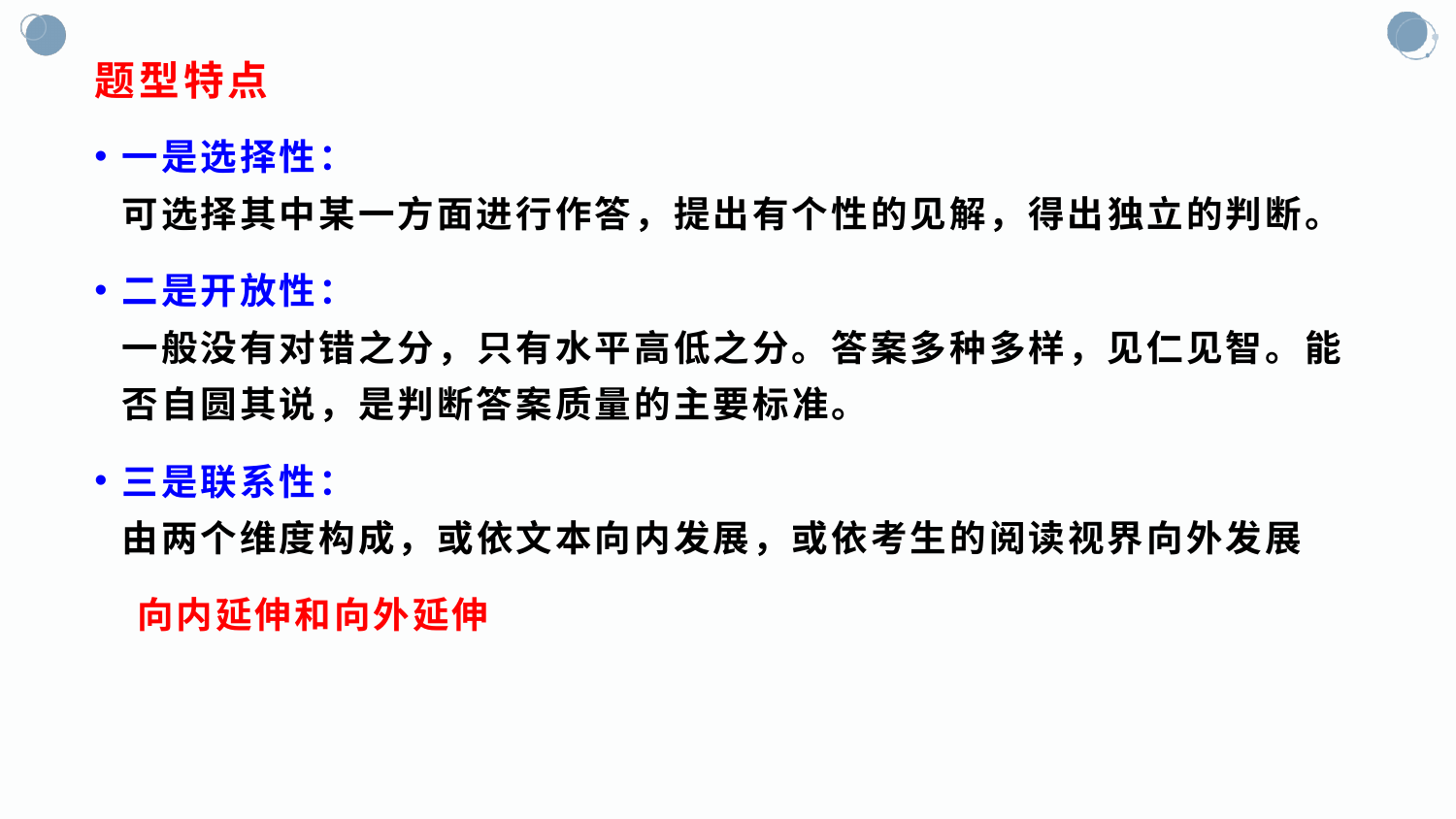

# 题型特点
一是选择性：
可选择其中某一方面进行作答，提出有个性的见解，得出独立的判断。
二是开放性：
一般没有对错之分，只有水平高低之分。答案多种多样，见仁见智。能否自圆其说，是判断答案质量的主要标准。
三是联系性：
由两个维度构成，或依文本向内发展，或依考生的阅读视界向外发展
   向内延伸和向外延伸